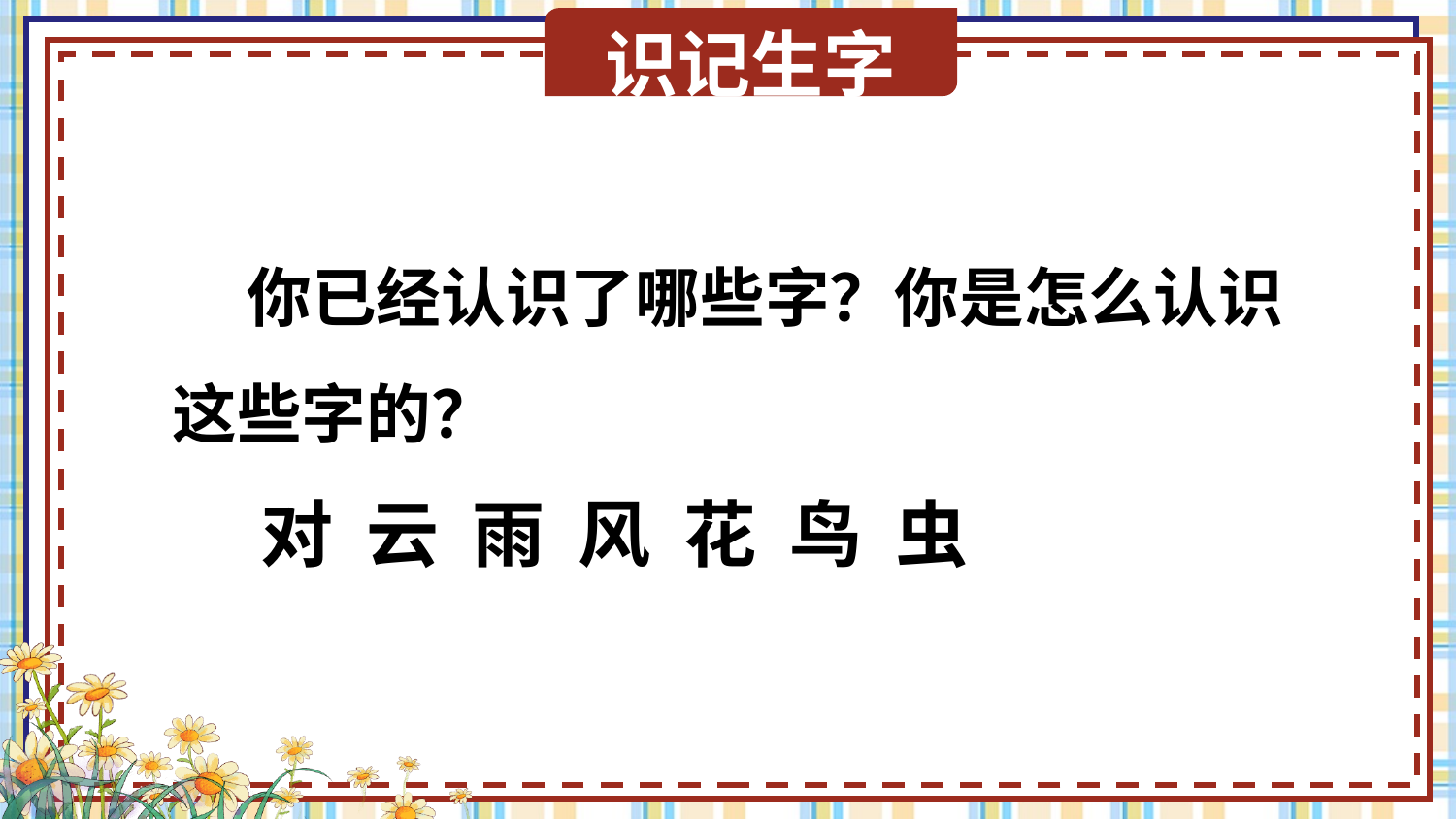

识记生字
    你已经认识了哪些字？你是怎么认识这些字的？
对  云  雨  风  花  鸟  虫